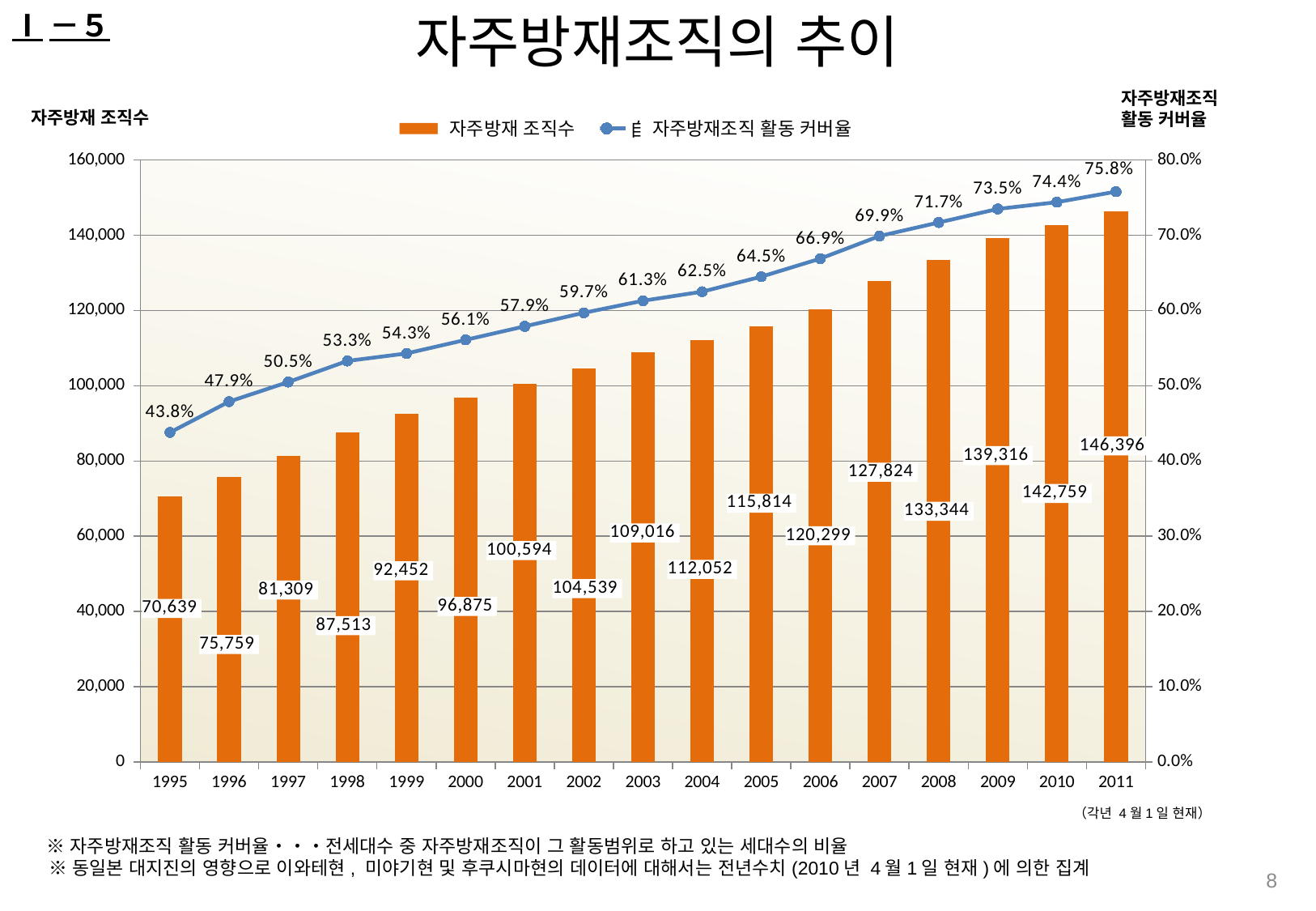

# 자주방재조직의 추이
Ⅰ－５
자주방재조직
활동 커버율
자주방재 조직수

### Chart

| Category | 自主防災組織数 | 自主防災組織活動カバー率 |
|---|---|---|
| 1995 | 70639.0 | 0.4380000000000005 |
| 1996 | 75759.0 | 0.4790000000000003 |
| 1997 | 81309.0 | 0.505 |
| 1998 | 87513.0 | 0.533 |
| 1999 | 92452.0 | 0.543 |
| 2000 | 96875.0 | 0.561 |
| 2001 | 100594.0 | 0.5790000000000006 |
| 2002 | 104539.0 | 0.597 |
| 2003 | 109016.0 | 0.613000000000001 |
| 2004 | 112052.0 | 0.6250000000000011 |
| 2005 | 115814.0 | 0.6450000000000011 |
| 2006 | 120299.0 | 0.6690000000000013 |
| 2007 | 127824.0 | 0.699 |
| 2008 | 133344.0 | 0.7170000000000006 |
| 2009 | 139316.0 | 0.7350000000000007 |
| 2010 | 142759.0 | 0.744000000000001 |
| 2011 | 146396.0 | 0.7580000000000011 |
자주방재 조직수
자주방재조직 활동 커버율
（각년 4월1일 현재）
  ※자주방재조직 활동 커버율・・・전세대수 중 자주방재조직이 그 활동범위로 하고 있는 세대수의 비율
  ※동일본 대지진의 영향으로 이와테현, 미야기현 및 후쿠시마현의 데이터에 대해서는 전년수치(2010년 4월1일 현재)에 의한 집계
8